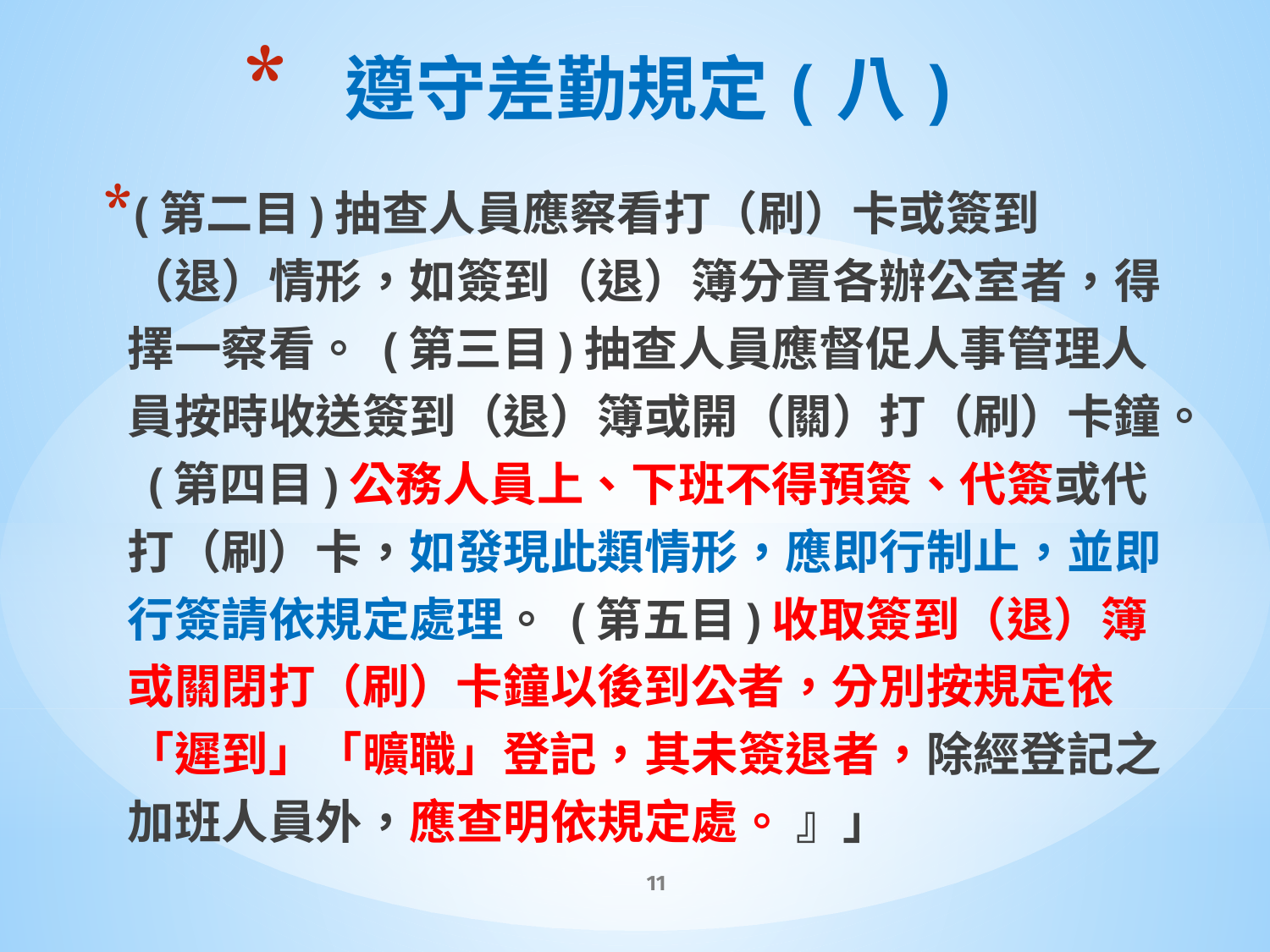

# 遵守差勤規定(八)
(第二目)抽查人員應察看打（刷）卡或簽到（退）情形，如簽到（退）簿分置各辦公室者，得擇一察看。 (第三目)抽查人員應督促人事管理人員按時收送簽到（退）簿或開（關）打（刷）卡鐘。 (第四目)公務人員上、下班不得預簽、代簽或代打（刷）卡，如發現此類情形，應即行制止，並即行簽請依規定處理。 (第五目)收取簽到（退）簿或關閉打（刷）卡鐘以後到公者，分別按規定依「遲到」「曠職」登記，其未簽退者，除經登記之加班人員外，應查明依規定處。 』」

11